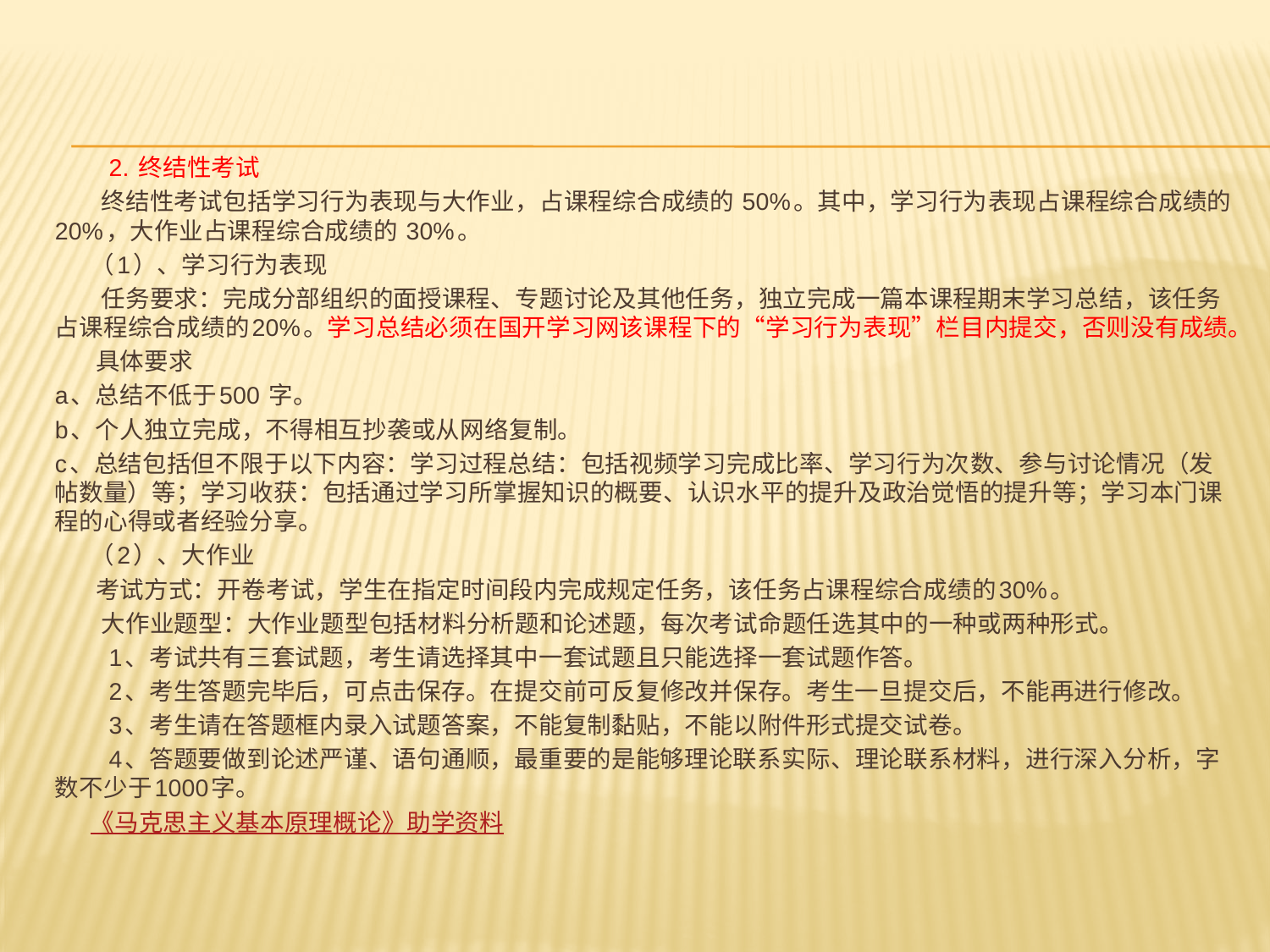

#
        2. 终结性考试
        终结性考试包括学习行为表现与大作业，占课程综合成绩的 50%。其中，学习行为表现占课程综合成绩的 20%，大作业占课程综合成绩的 30%。
      （1）、学习行为表现
        任务要求：完成分部组织的面授课程、专题讨论及其他任务，独立完成一篇本课程期末学习总结，该任务占课程综合成绩的20%。学习总结必须在国开学习网该课程下的“学习行为表现”栏目内提交，否则没有成绩。
       具体要求
a、总结不低于500 字。
b、个人独立完成，不得相互抄袭或从网络复制。
c、总结包括但不限于以下内容：学习过程总结：包括视频学习完成比率、学习行为次数、参与讨论情况（发帖数量）等；学习收获：包括通过学习所掌握知识的概要、认识水平的提升及政治觉悟的提升等；学习本门课程的心得或者经验分享。
      （2）、大作业
       考试方式：开卷考试，学生在指定时间段内完成规定任务，该任务占课程综合成绩的30%。
        大作业题型：大作业题型包括材料分析题和论述题，每次考试命题任选其中的一种或两种形式。
        1、考试共有三套试题，考生请选择其中一套试题且只能选择一套试题作答。
        2、考生答题完毕后，可点击保存。在提交前可反复修改并保存。考生一旦提交后，不能再进行修改。
        3、考生请在答题框内录入试题答案，不能复制黏贴，不能以附件形式提交试卷。
        4、答题要做到论述严谨、语句通顺，最重要的是能够理论联系实际、理论联系材料，进行深入分析，字数不少于1000字。
      《马克思主义基本原理概论》助学资料